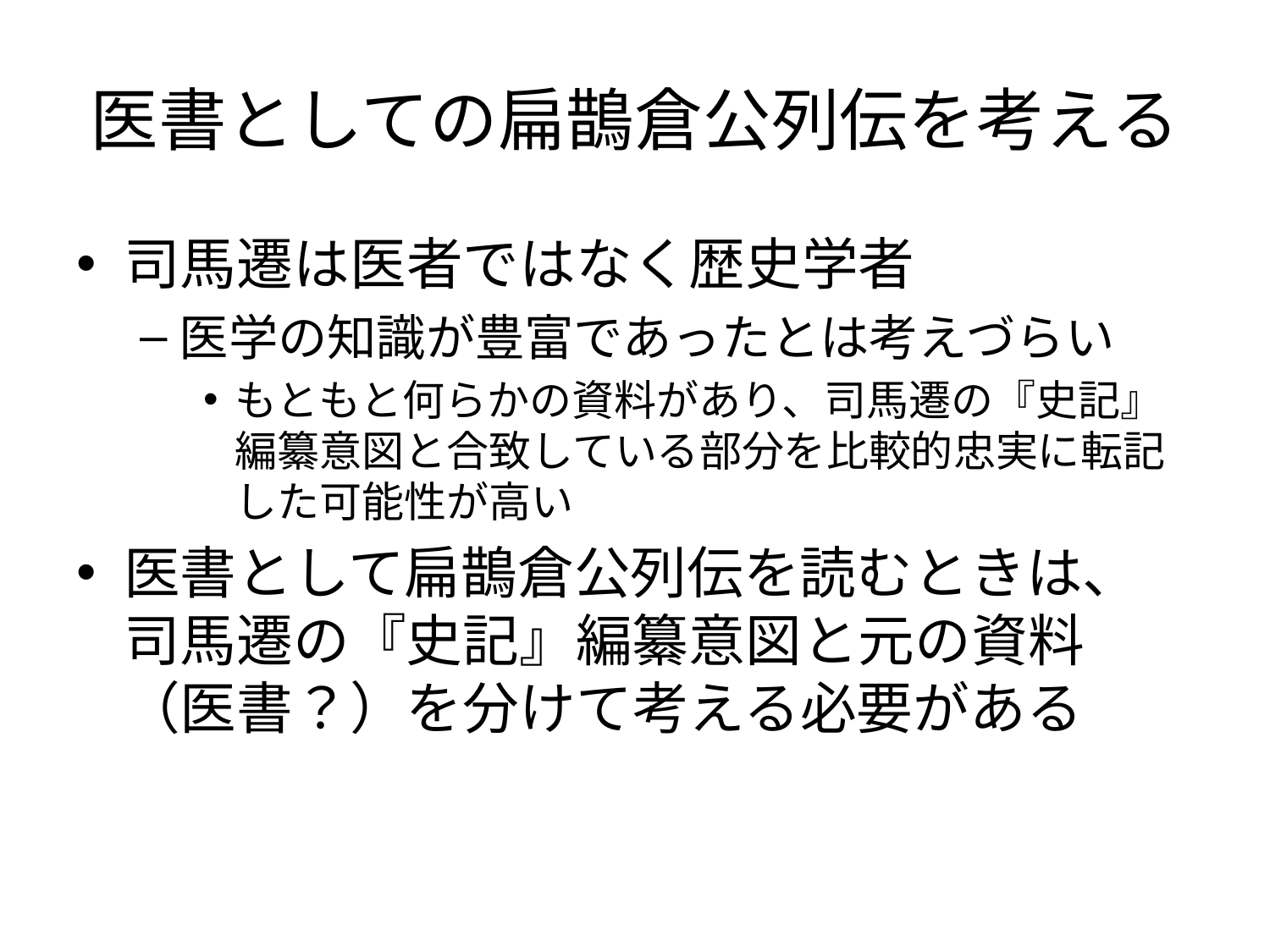

# 医書としての扁鵲倉公列伝を考える
司馬遷は医者ではなく歴史学者
医学の知識が豊富であったとは考えづらい
もともと何らかの資料があり、司馬遷の『史記』編纂意図と合致している部分を比較的忠実に転記した可能性が高い
医書として扁鵲倉公列伝を読むときは、司馬遷の『史記』編纂意図と元の資料（医書？）を分けて考える必要がある